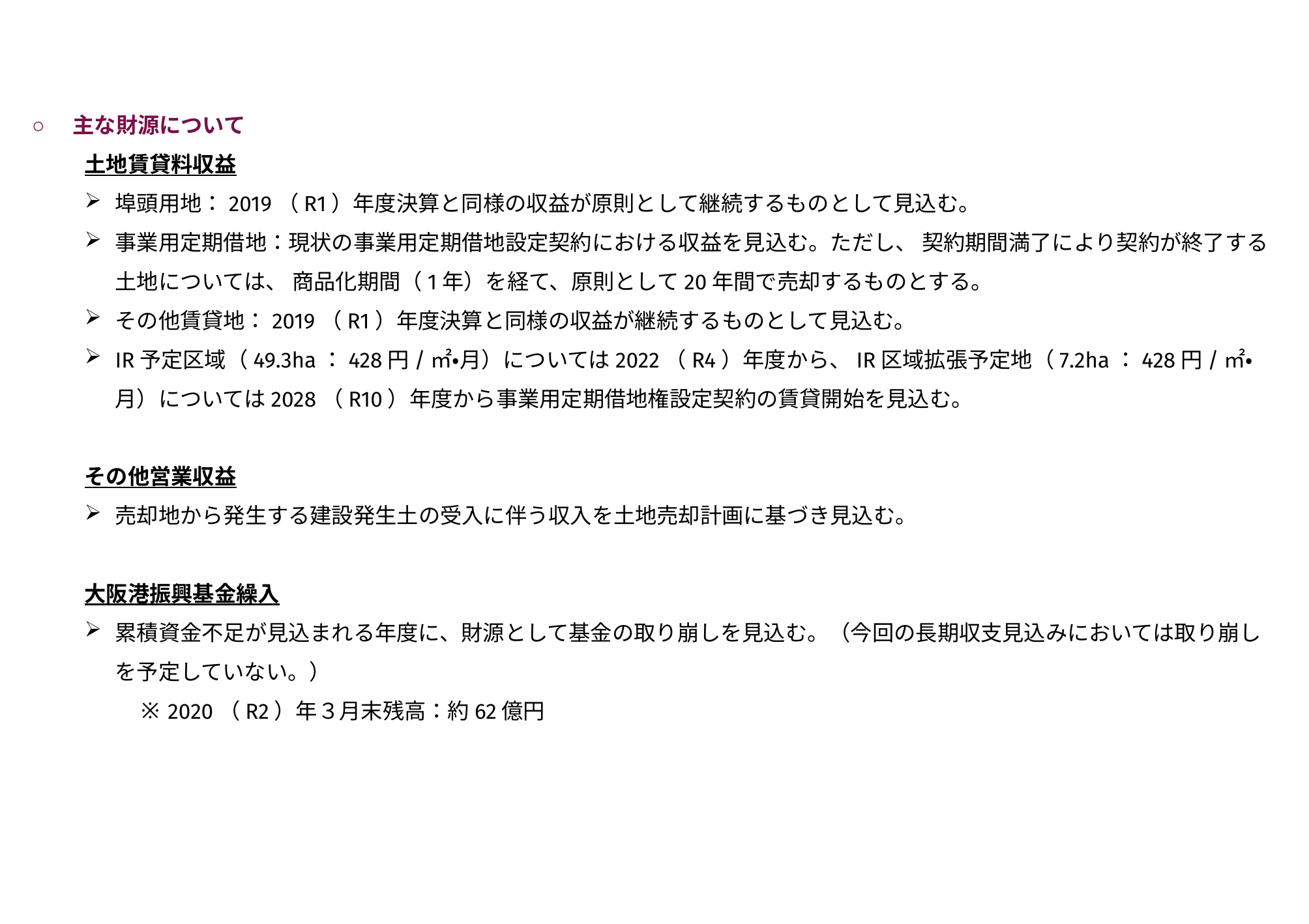

主な財源について
土地賃貸料収益
埠頭用地：2019（R1）年度決算と同様の収益が原則として継続するものとして見込む。
事業用定期借地：現状の事業用定期借地設定契約における収益を見込む。ただし、 契約期間満了により契約が終了する土地については、 商品化期間（1年）を経て、原則として20年間で売却するものとする。
その他賃貸地：2019（R1）年度決算と同様の収益が継続するものとして見込む。
IR予定区域（49.3ha：428円/㎡・月）については2022（R4）年度から、IR区域拡張予定地（7.2ha：428円/㎡・月）については2028（R10）年度から事業用定期借地権設定契約の賃貸開始を見込む。

その他営業収益
売却地から発生する建設発生土の受入に伴う収入を土地売却計画に基づき見込む。

大阪港振興基金繰入
累積資金不足が見込まれる年度に、財源として基金の取り崩しを見込む。（今回の長期収支見込みにおいては取り崩しを予定していない。）
2020（R2）年３月末残高：約62億円
14